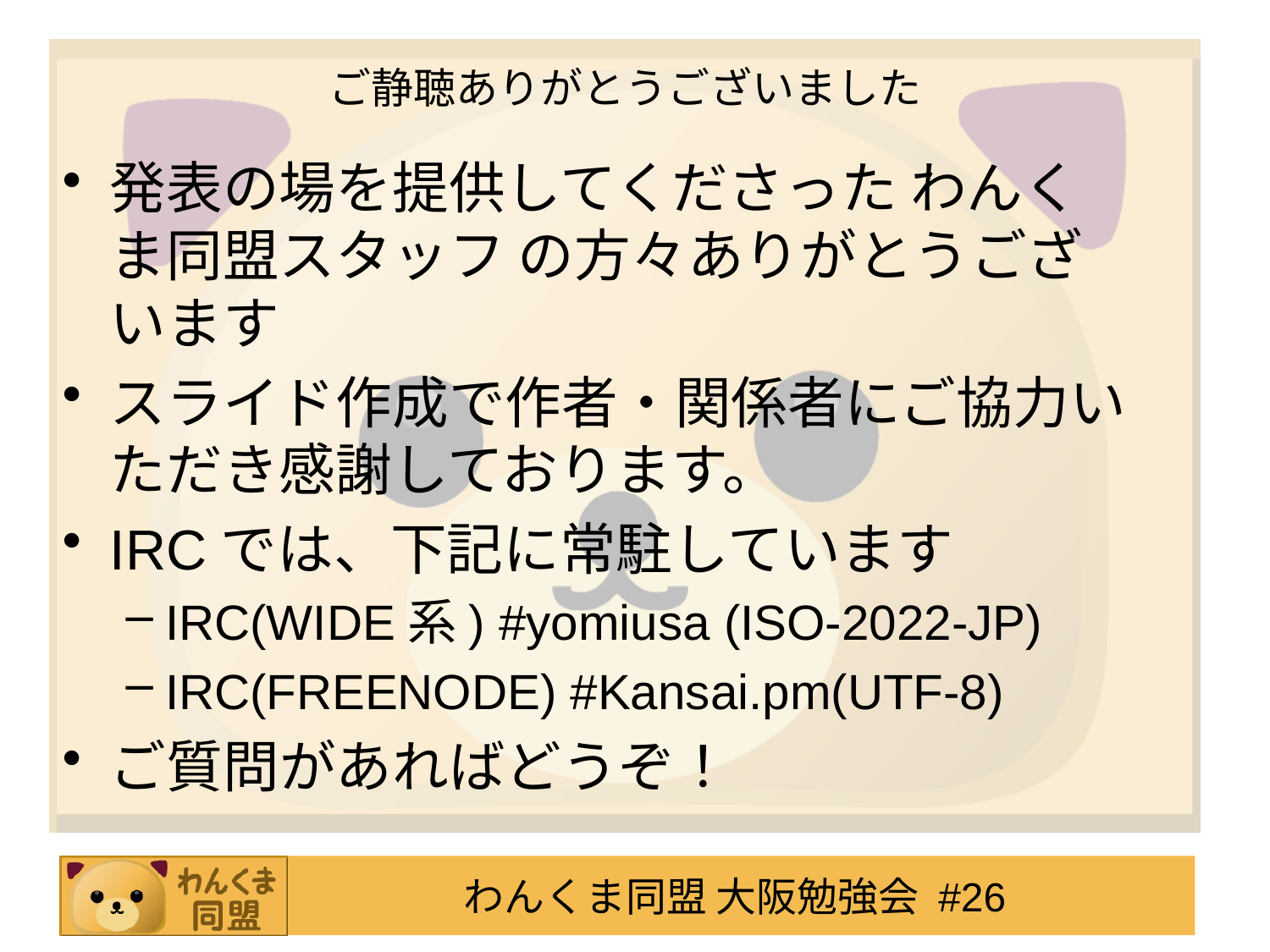

ご静聴ありがとうございました
発表の場を提供してくださった わんくま同盟スタッフ の方々ありがとうございます
スライド作成で作者・関係者にご協力いただき感謝しております。
IRCでは、下記に常駐しています
IRC(WIDE系) #yomiusa (ISO-2022-JP)
IRC(FREENODE) #Kansai.pm(UTF-8)
ご質問があればどうぞ！